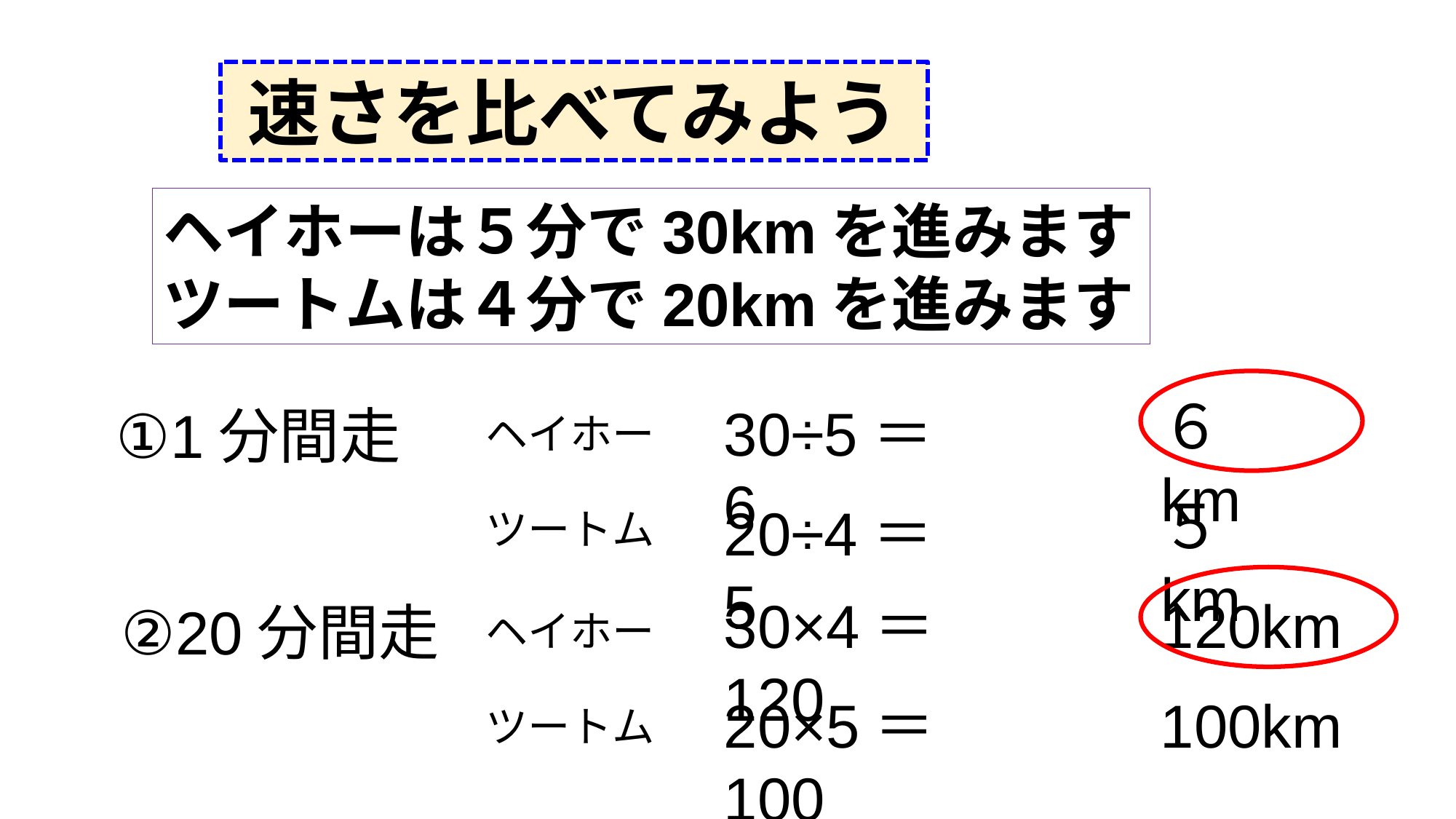

速さを比べてみよう
ヘイホーは５分で30kmを進みます
ツートムは４分で20kmを進みます

６km
30÷5＝6
①1分間走
ヘイホー
５km
20÷4＝5
ツートム

30×4＝120
120km
②20分間走
ヘイホー
20×5＝100
100km
ツートム